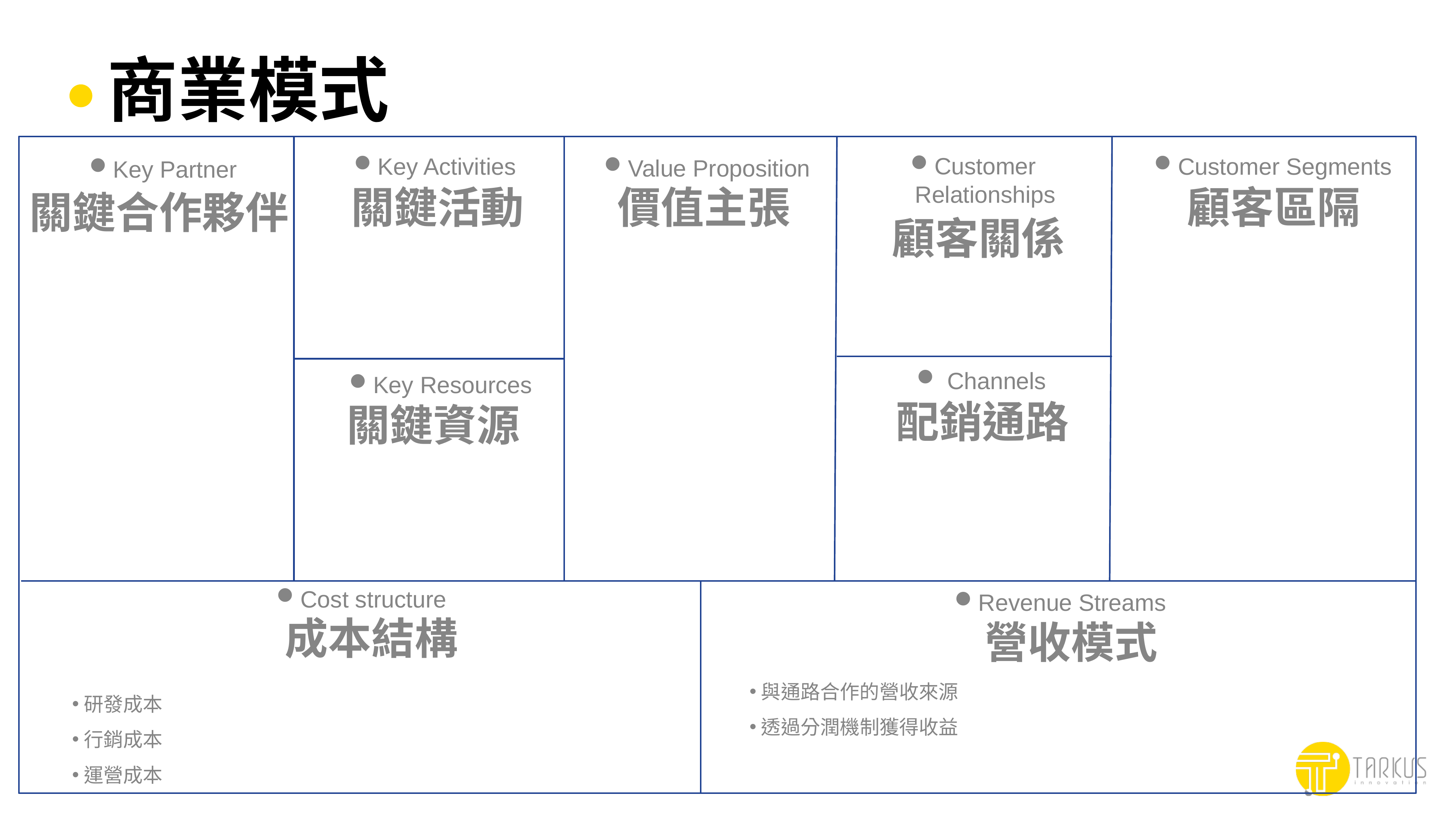

# 商業模式

Customer Relationships

Customer Segments
Key Activities

Value Proposition

Key Partner
關鍵活動
價值主張
顧客區隔
關鍵合作夥伴
顧客關係
 Channels

Key Resources

配銷通路
關鍵資源
Cost structure

Revenue Streams

成本結構
營收模式
與通路合作的營收來源
透過分潤機制獲得收益
研發成本
行銷成本
運營成本